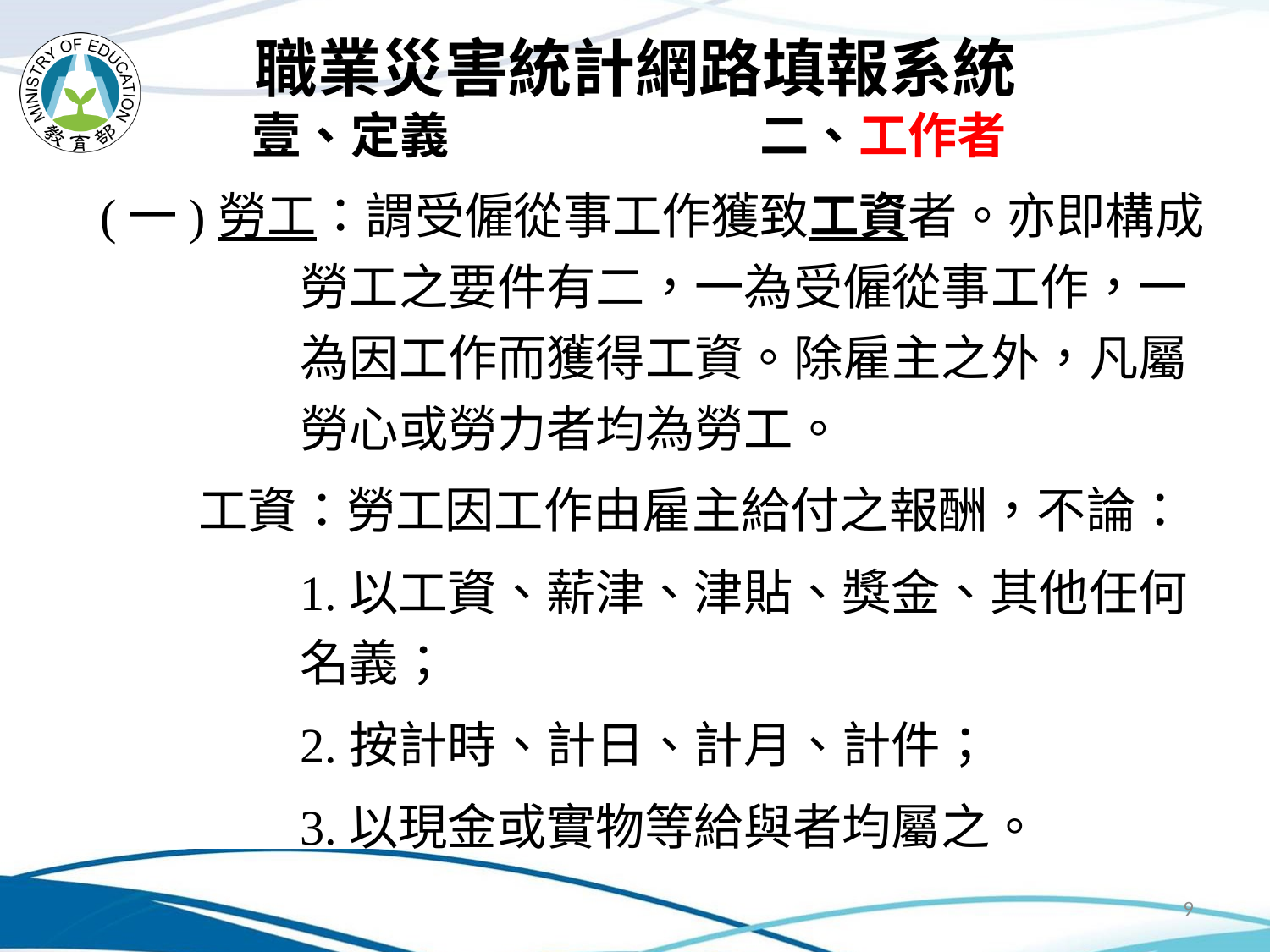

# 職業災害統計網路填報系統 壹、定義			二、工作者
(一)勞工：謂受僱從事工作獲致工資者。亦即構成勞工之要件有二，一為受僱從事工作，一為因工作而獲得工資。除雇主之外，凡屬勞心或勞力者均為勞工。
　　工資：勞工因工作由雇主給付之報酬，不論：
	1.以工資、薪津、津貼、獎金、其他任何名義；
	2.按計時、計日、計月、計件；
	3.以現金或實物等給與者均屬之。
9